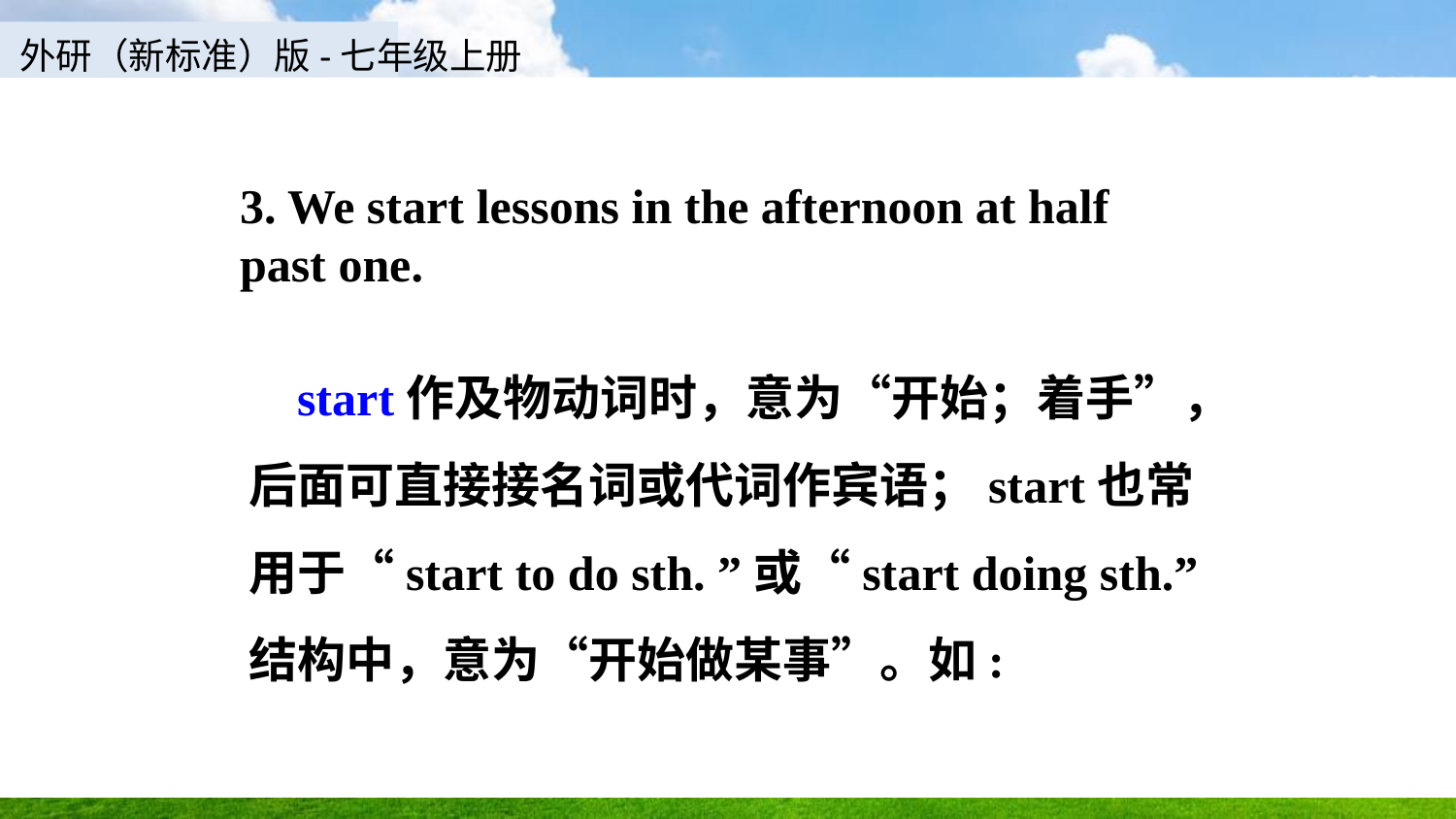

3. We start lessons in the afternoon at half past one.
    start作及物动词时，意为“开始；着手”，后面可直接接名词或代词作宾语；start也常用于“start to do sth. ”或“start doing sth.”
结构中，意为“开始做某事”。如: